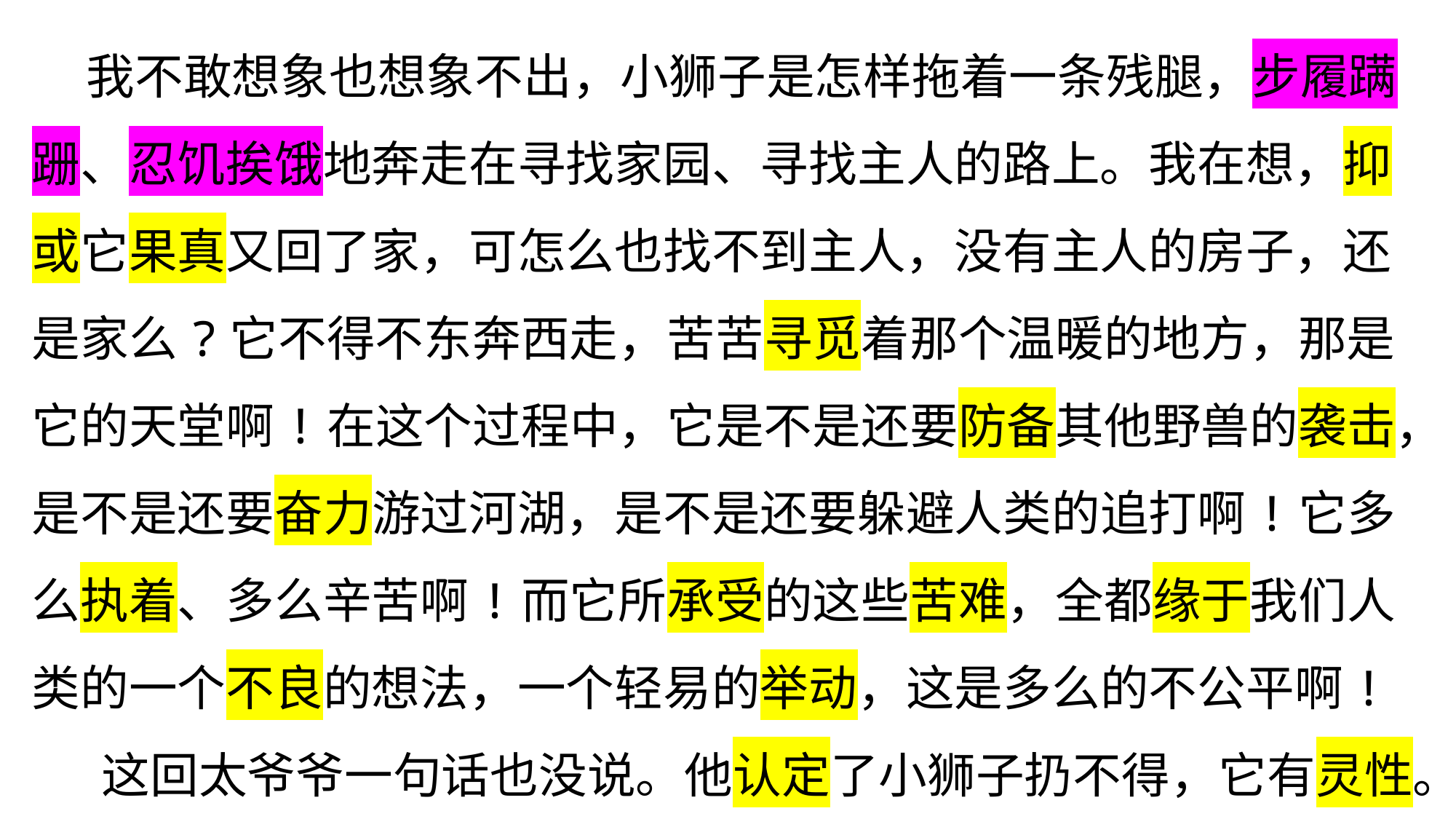

我不敢想象也想象不出，小狮子是怎样拖着一条残腿，步履蹒跚、忍饥挨饿地奔走在寻找家园、寻找主人的路上。我在想，抑或它果真又回了家，可怎么也找不到主人，没有主人的房子，还是家么?它不得不东奔西走，苦苦寻觅着那个温暖的地方，那是它的天堂啊!在这个过程中，它是不是还要防备其他野兽的袭击，是不是还要奋力游过河湖，是不是还要躲避人类的追打啊!它多么执着、多么辛苦啊!而它所承受的这些苦难，全都缘于我们人类的一个不良的想法，一个轻易的举动，这是多么的不公平啊!
  这回太爷爷一句话也没说。他认定了小狮子扔不得，它有灵性。